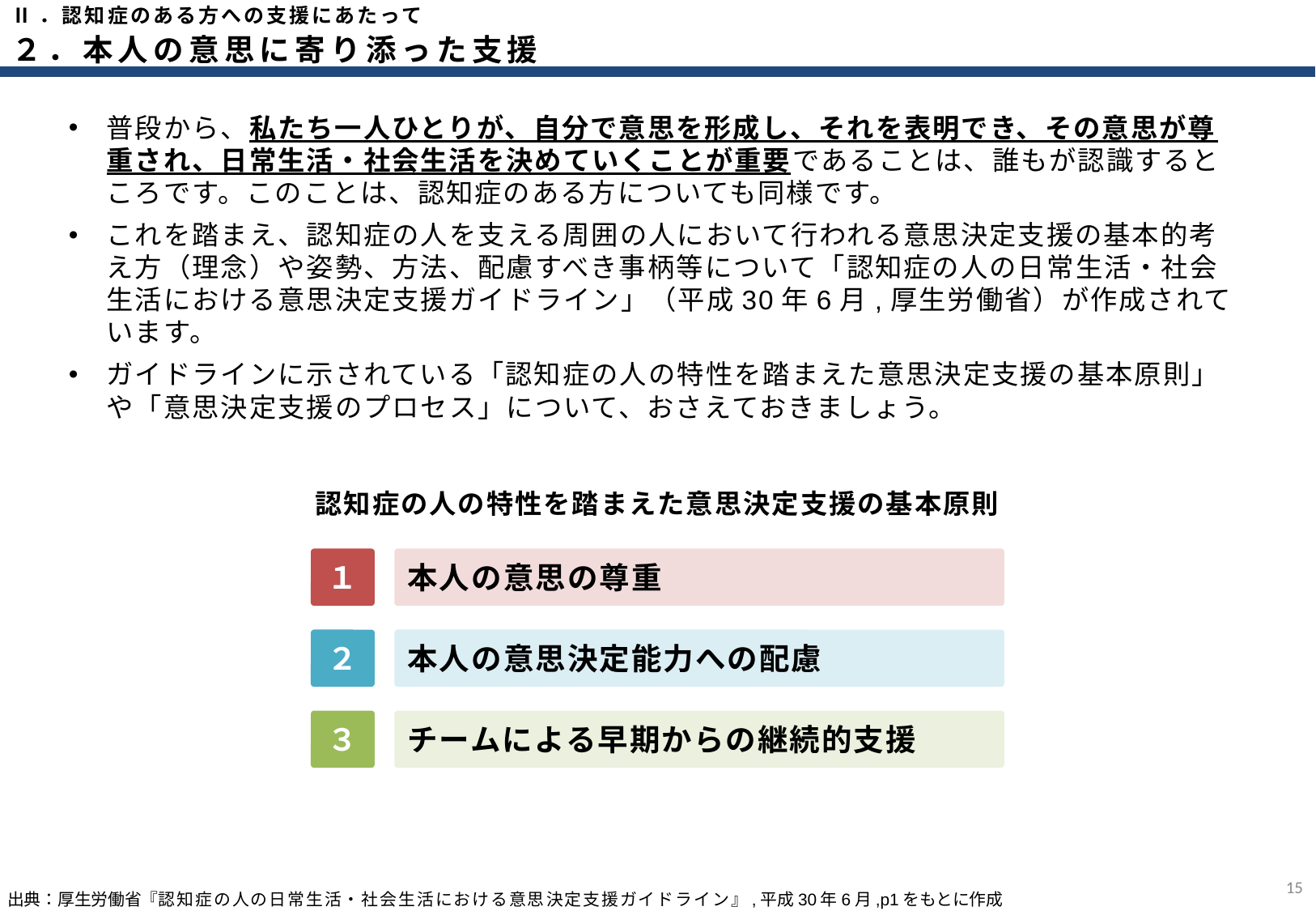

Ⅱ．認知症のある方への支援にあたって
２．本人の意思に寄り添った支援
普段から、私たち一人ひとりが、自分で意思を形成し、それを表明でき、その意思が尊重され、日常生活・社会生活を決めていくことが重要であることは、誰もが認識するところです。このことは、認知症のある方についても同様です。
これを踏まえ、認知症の人を支える周囲の人において行われる意思決定支援の基本的考え方（理念）や姿勢、方法、配慮すべき事柄等について「認知症の人の日常生活・社会生活における意思決定支援ガイドライン」（平成30年6月,厚生労働省）が作成されています。
ガイドラインに示されている「認知症の人の特性を踏まえた意思決定支援の基本原則」や「意思決定支援のプロセス」について、おさえておきましょう。
認知症の人の特性を踏まえた意思決定支援の基本原則
１
本人の意思の尊重
２
本人の意思決定能力への配慮
３
チームによる早期からの継続的支援
15
出典：厚生労働省『認知症の人の日常生活・社会生活における意思決定支援ガイドライン』,平成30年6月,p1をもとに作成